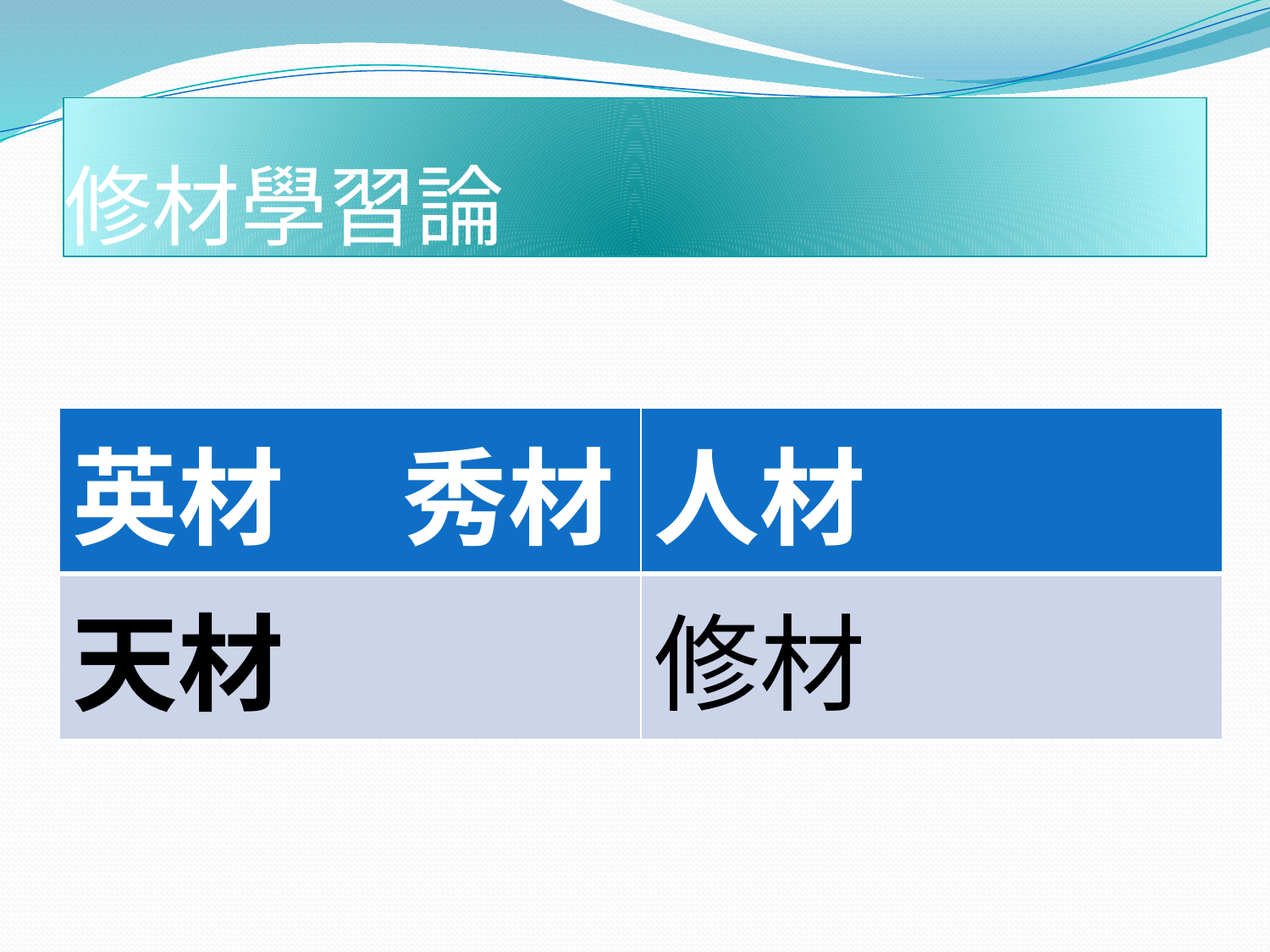

# 修材學習論
| 英材 秀材 | 人材 |
| --- | --- |
| 天材 | 修材 |